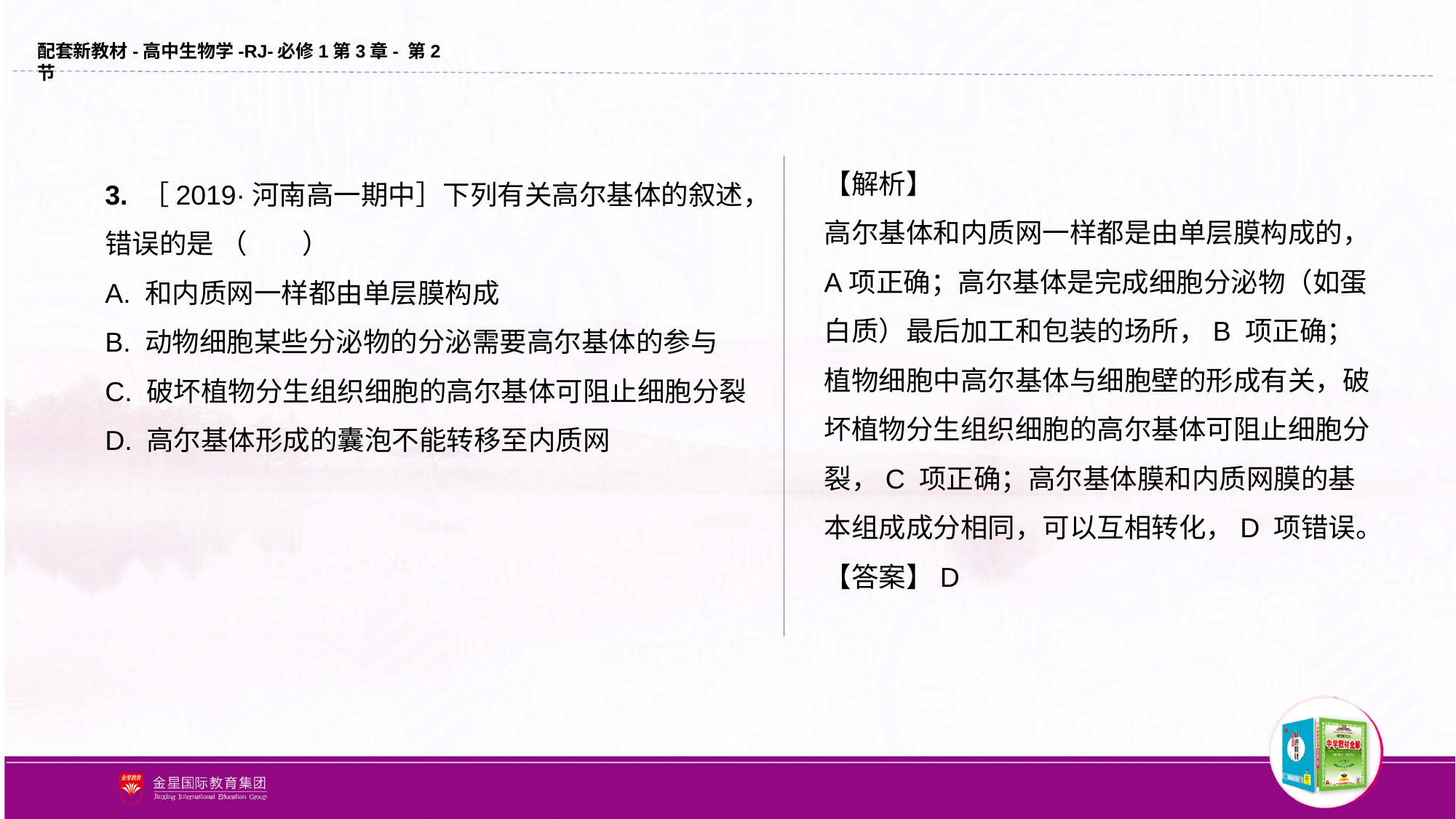

【解析】
高尔基体和内质网一样都是由单层膜构成的，A项正确；高尔基体是完成细胞分泌物（如蛋白质）最后加工和包装的场所，B 项正确；植物细胞中高尔基体与细胞壁的形成有关，破坏植物分生组织细胞的高尔基体可阻止细胞分裂，C 项正确；高尔基体膜和内质网膜的基本组成成分相同，可以互相转化，D 项错误。
【答案】D

3. ［2019·河南高一期中］下列有关高尔基体的叙述，错误的是 （　　）
A. 和内质网一样都由单层膜构成
B. 动物细胞某些分泌物的分泌需要高尔基体的参与
C. 破坏植物分生组织细胞的高尔基体可阻止细胞分裂
D. 高尔基体形成的囊泡不能转移至内质网